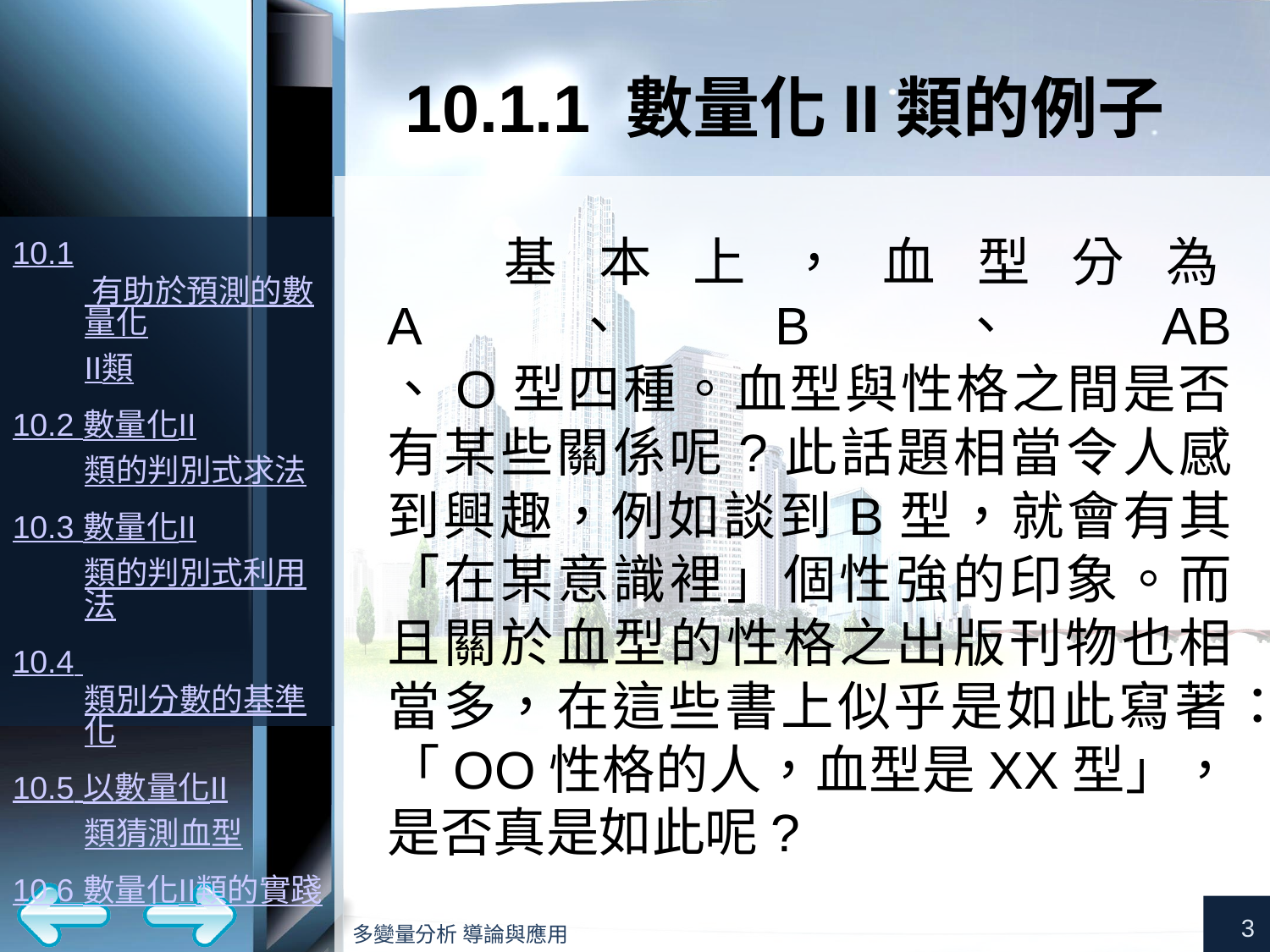

# 10.1.1 數量化II類的例子
基本上，血型分為A、B、AB
、O型四種。血型與性格之間是否有某些關係呢?此話題相當令人感到興趣，例如談到B型，就會有其「在某意識裡」個性強的印象。而且關於血型的性格之出版刊物也相當多，在這些書上似乎是如此寫著：「OO性格的人，血型是XΧ型」，是否真是如此呢?
3
多變量分析 導論與應用